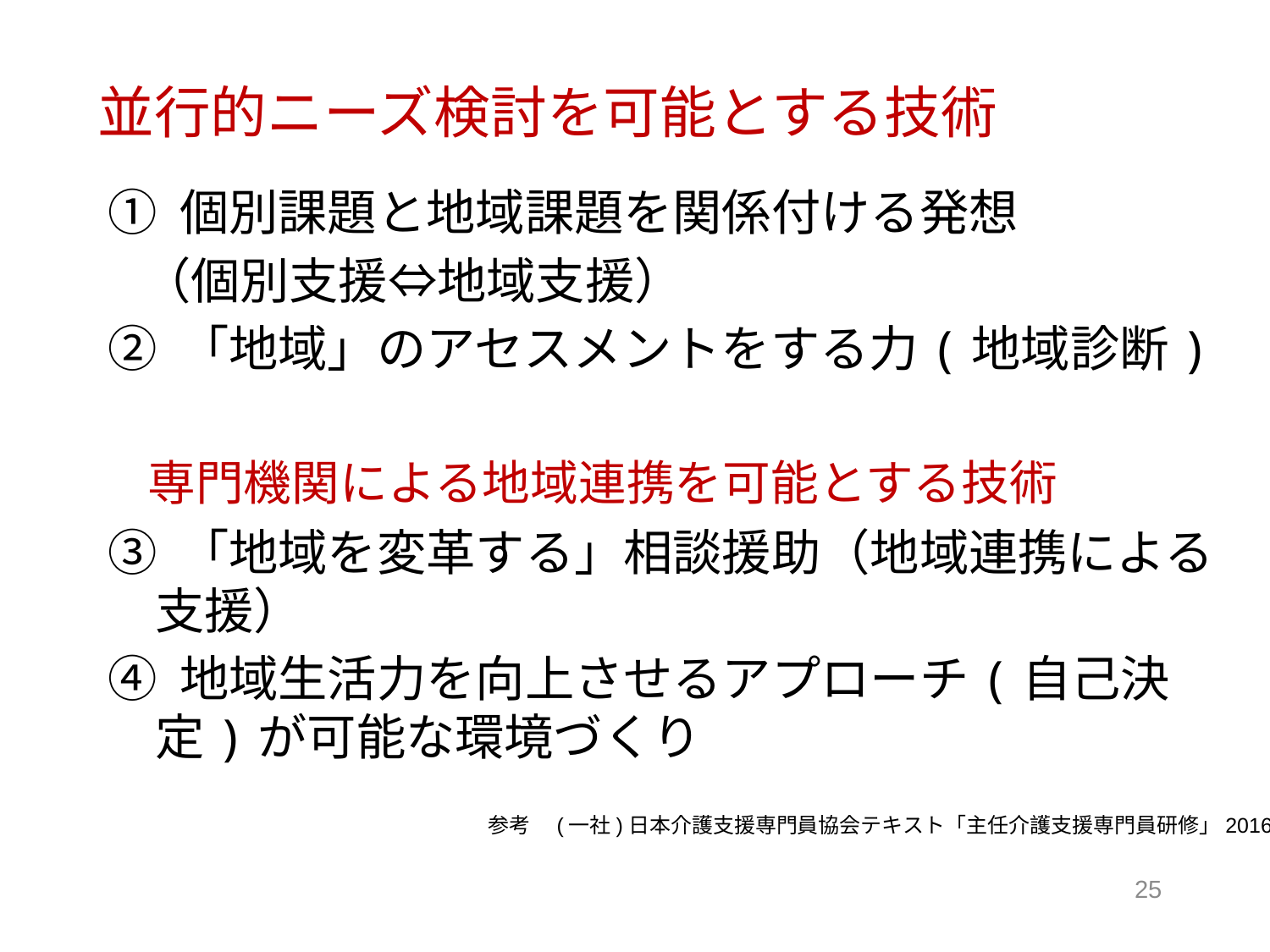

# 並行的ニーズ検討を可能とする技術
① 個別課題と地域課題を関係付ける発想
  （個別支援⇔地域支援）
② 「地域」のアセスメントをする力(地域診断)

③ 「地域を変革する」相談援助（地域連携による支援）
④ 地域生活力を向上させるアプローチ(自己決定)が可能な環境づくり
専門機関による地域連携を可能とする技術
参考　(一社)日本介護支援専門員協会テキスト「主任介護支援専門員研修」2016
25